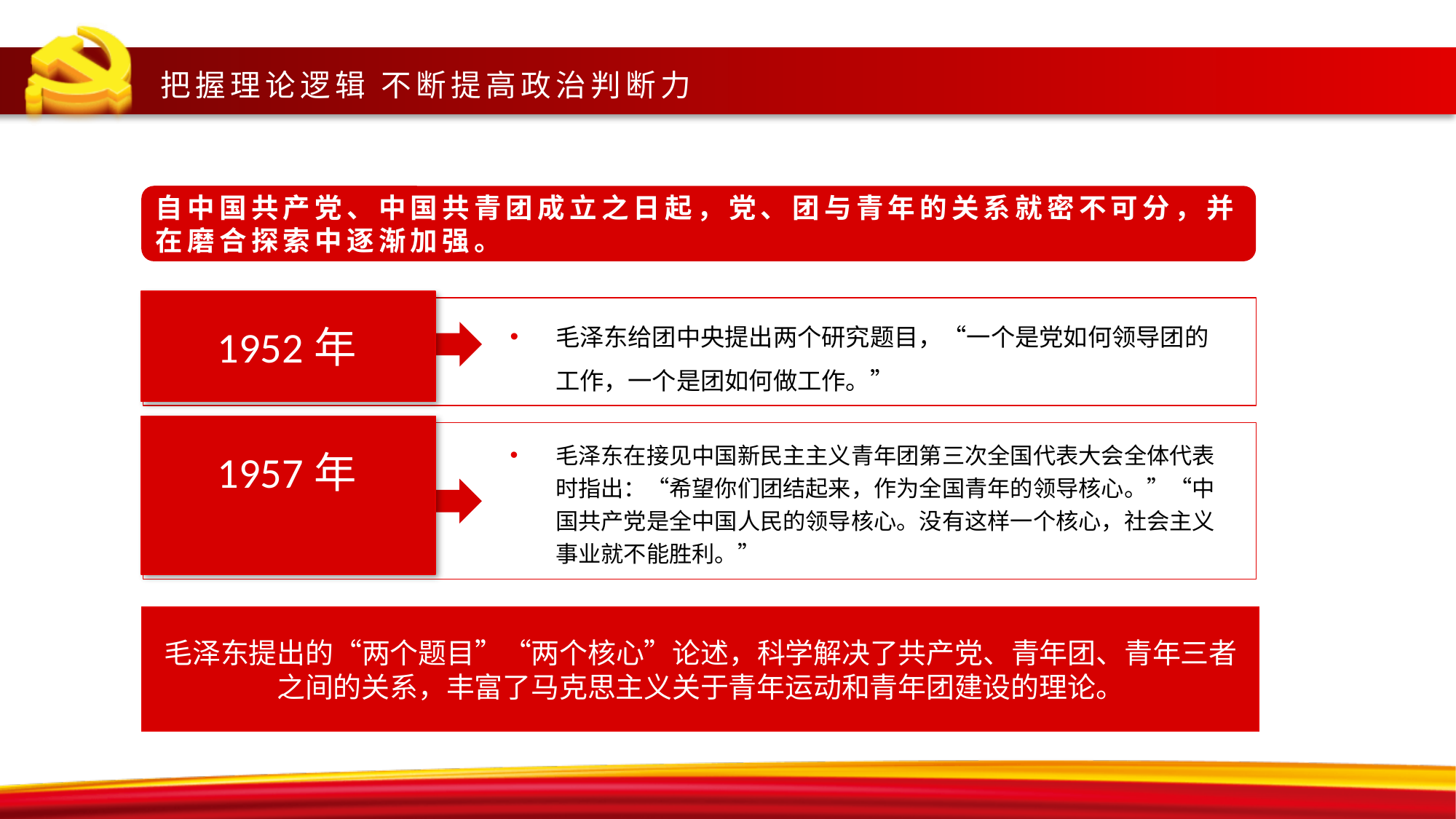

把握理论逻辑 不断提高政治判断力
自中国共产党、中国共青团成立之日起，党、团与青年的关系就密不可分，并在磨合探索中逐渐加强。

毛泽东给团中央提出两个研究题目，“一个是党如何领导团的工作，一个是团如何做工作。”
1952年

毛泽东在接见中国新民主主义青年团第三次全国代表大会全体代表时指出：“希望你们团结起来，作为全国青年的领导核心。”“中国共产党是全中国人民的领导核心。没有这样一个核心，社会主义事业就不能胜利。”
1957年

毛泽东提出的“两个题目”“两个核心”论述，科学解决了共产党、青年团、青年三者之间的关系，丰富了马克思主义关于青年运动和青年团建设的理论。